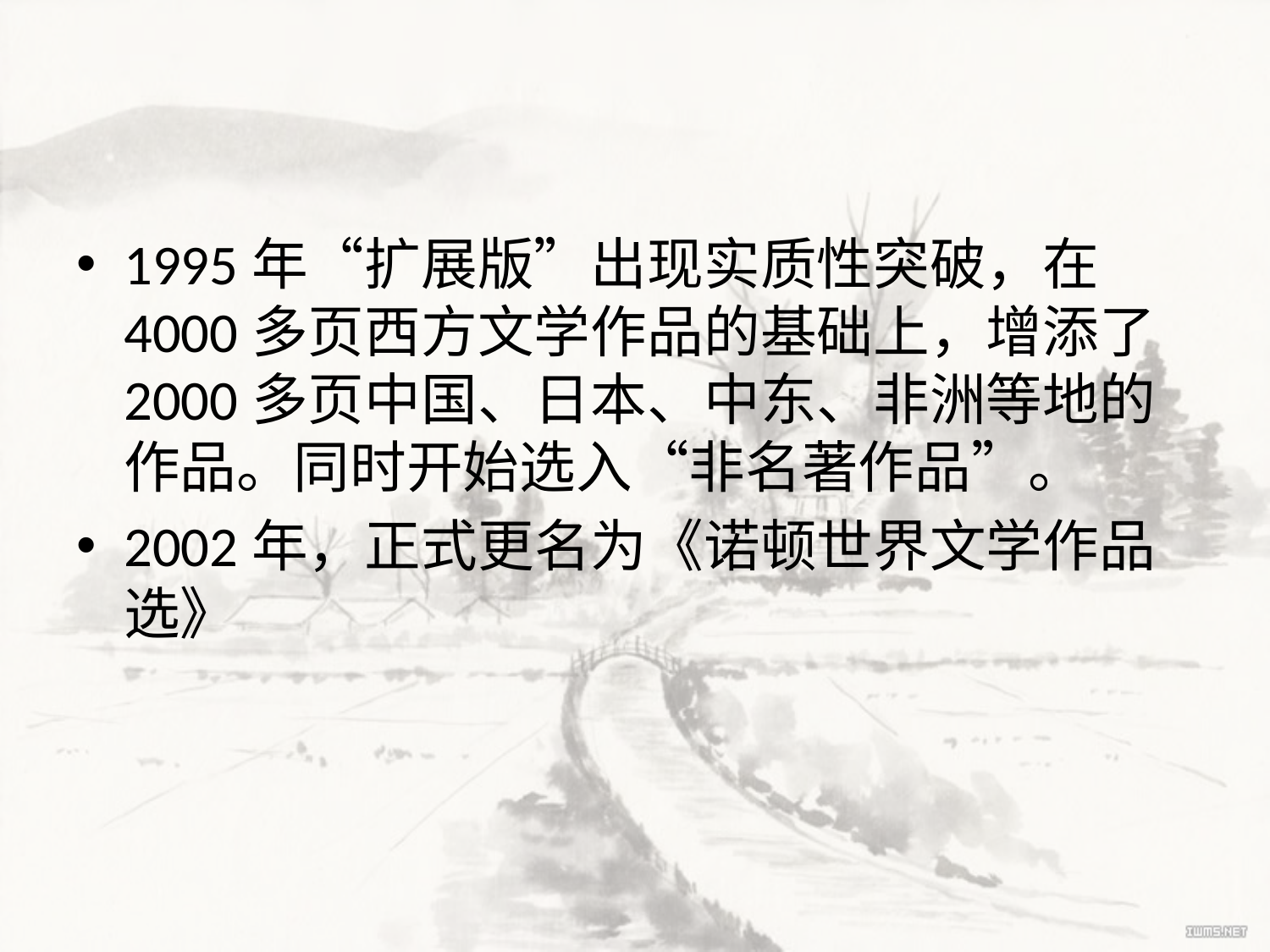

#
1995年“扩展版”出现实质性突破，在4000多页西方文学作品的基础上，增添了2000多页中国、日本、中东、非洲等地的作品。同时开始选入“非名著作品”。
2002年，正式更名为《诺顿世界文学作品选》